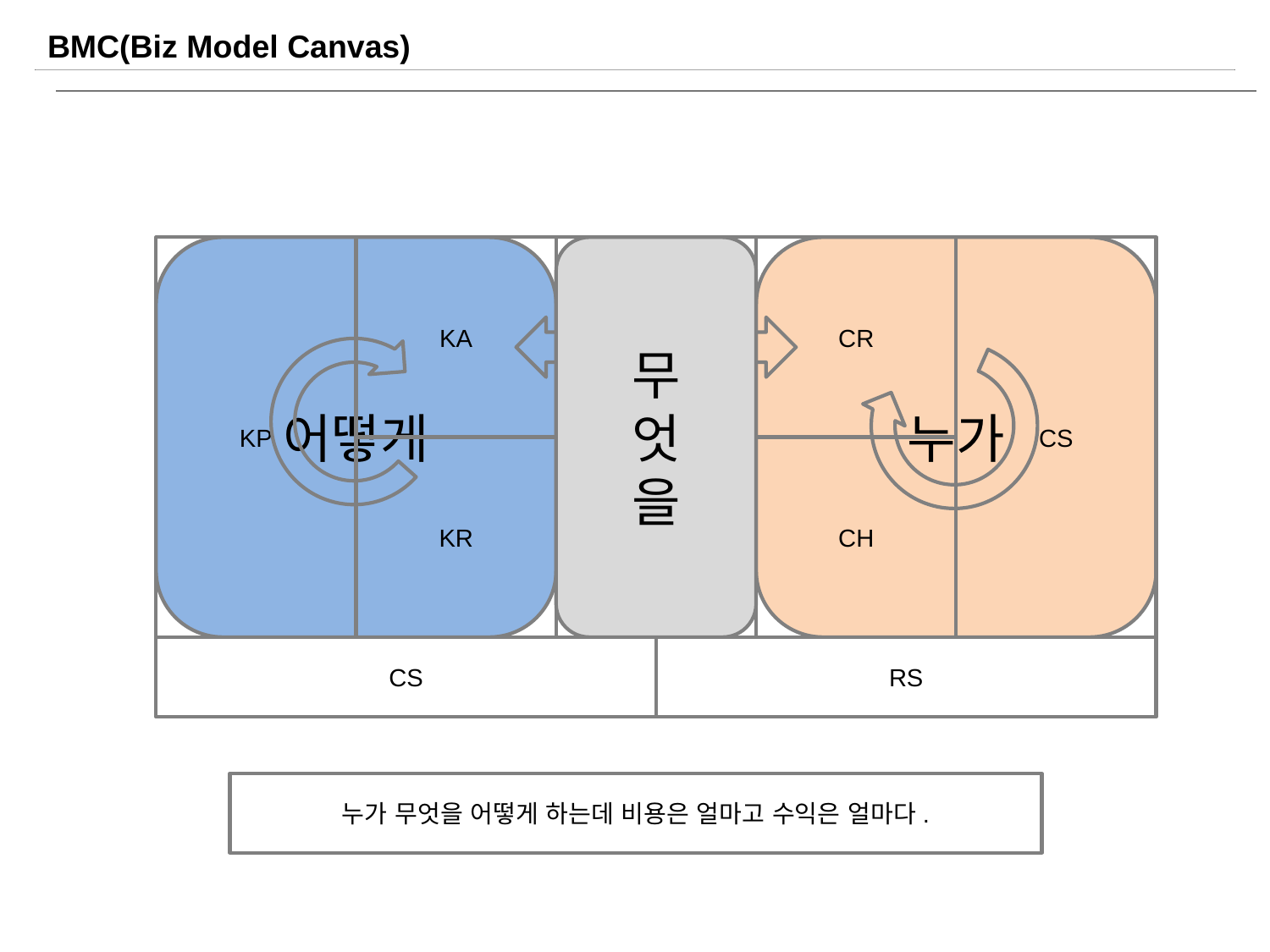

BMC(Biz Model Canvas)
어떻게
KP
KA
KP
무
엇
을
누가
CR
CS

KR
CH
CS
RS
누가 무엇을 어떻게 하는데 비용은 얼마고 수익은 얼마다.